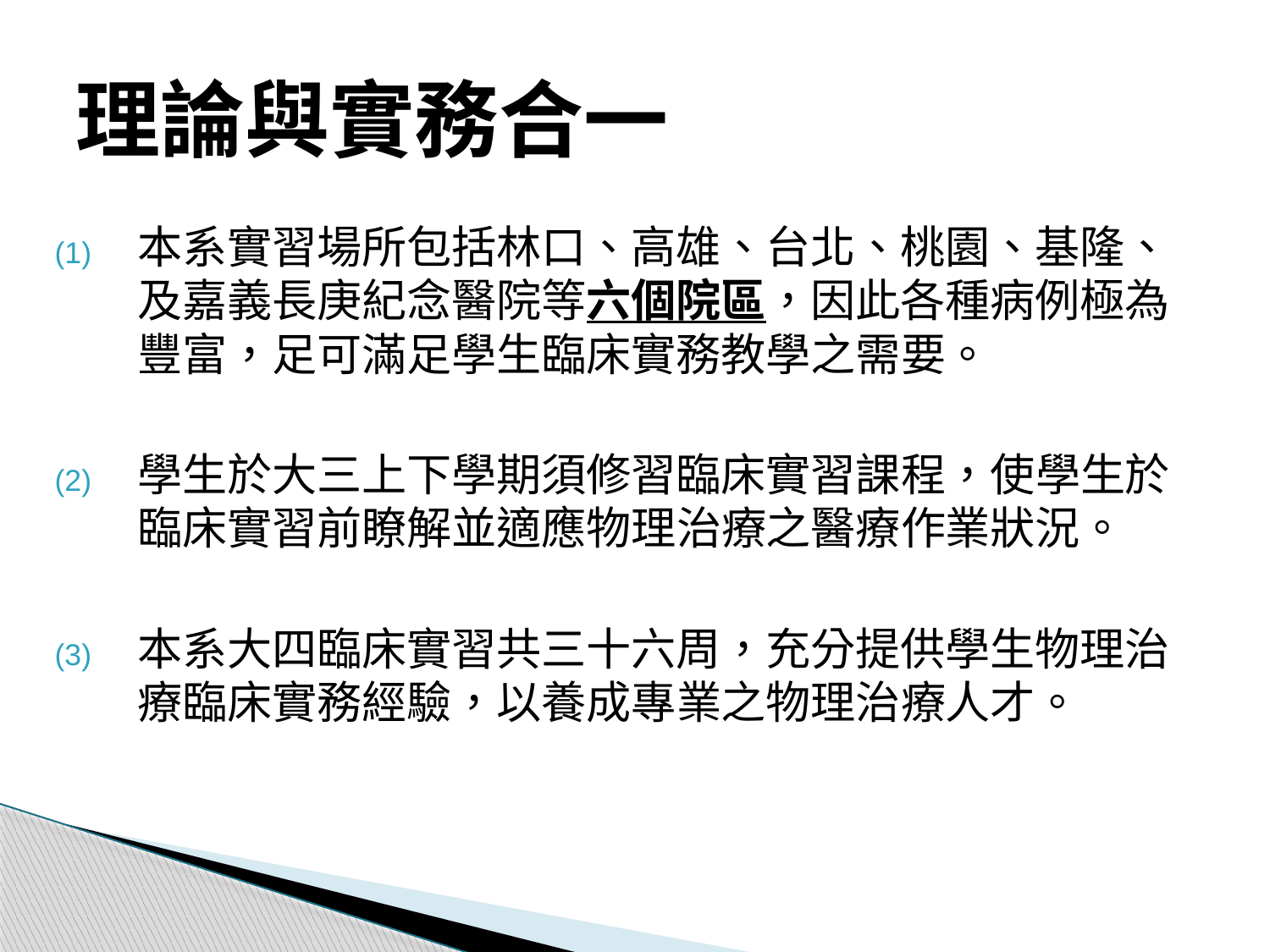

# 理論與實務合一
本系實習場所包括林口、高雄、台北、桃園、基隆、及嘉義長庚紀念醫院等六個院區，因此各種病例極為豐富，足可滿足學生臨床實務教學之需要。

學生於大三上下學期須修習臨床實習課程，使學生於臨床實習前瞭解並適應物理治療之醫療作業狀況。

本系大四臨床實習共三十六周，充分提供學生物理治療臨床實務經驗，以養成專業之物理治療人才。